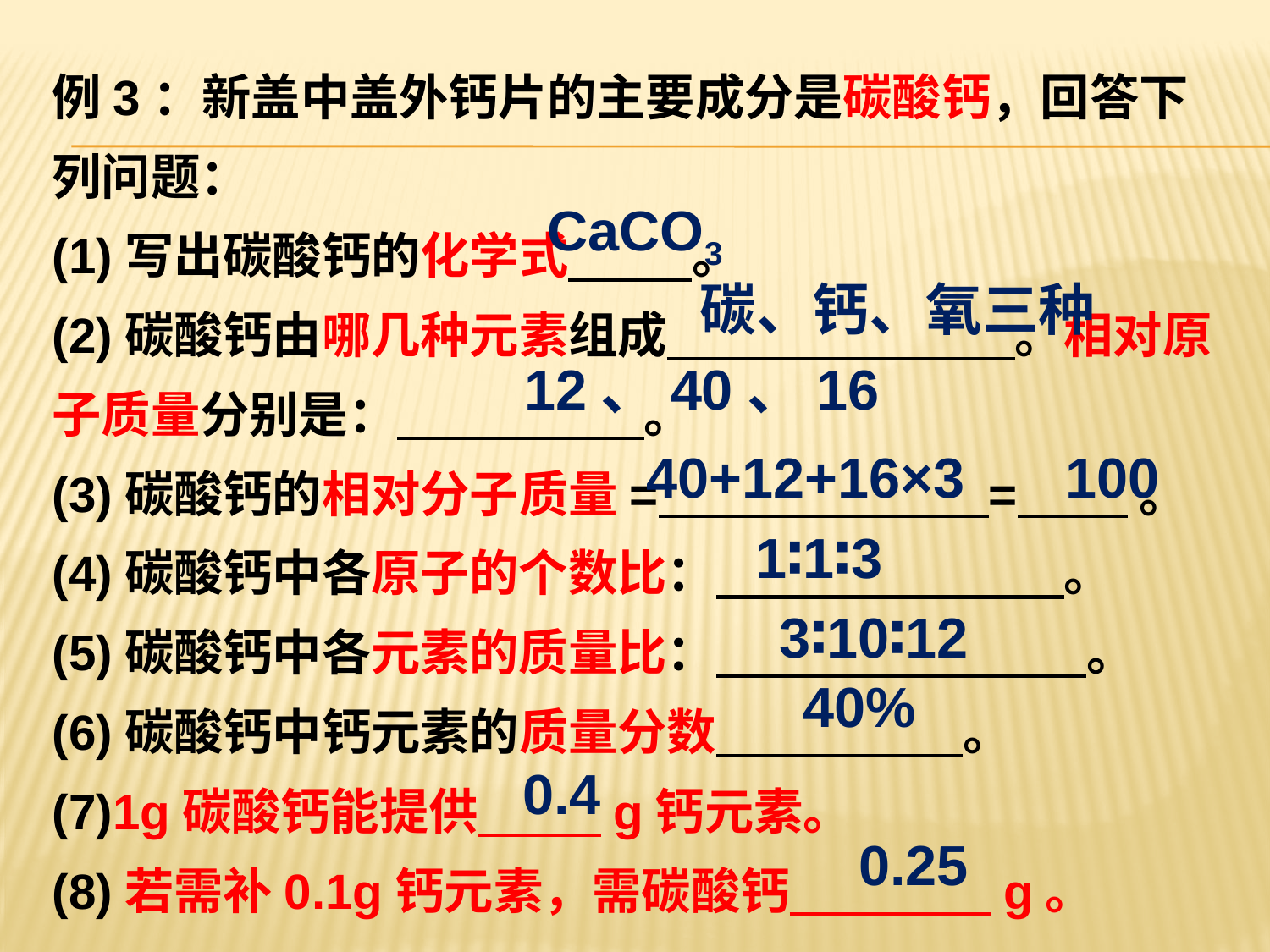

例3：新盖中盖外钙片的主要成分是碳酸钙，回答下列问题：
(1)写出碳酸钙的化学式           。
(2)碳酸钙由哪几种元素组成                               。相对原子质量分别是：                      。
(3)碳酸钙的相对分子质量=                        =        。
(4)碳酸钙中各原子的个数比：                               。
(5)碳酸钙中各元素的质量比：                                 。
(6)碳酸钙中钙元素的质量分数                      。
(7)1g碳酸钙能提供           g钙元素。
(8)若需补0.1g钙元素，需碳酸钙                  g。
CaCO3
碳、钙、氧三种
12、40、16
40+12+16×3
100
1∶1∶3
3∶10∶12
40%
0.4
0.25